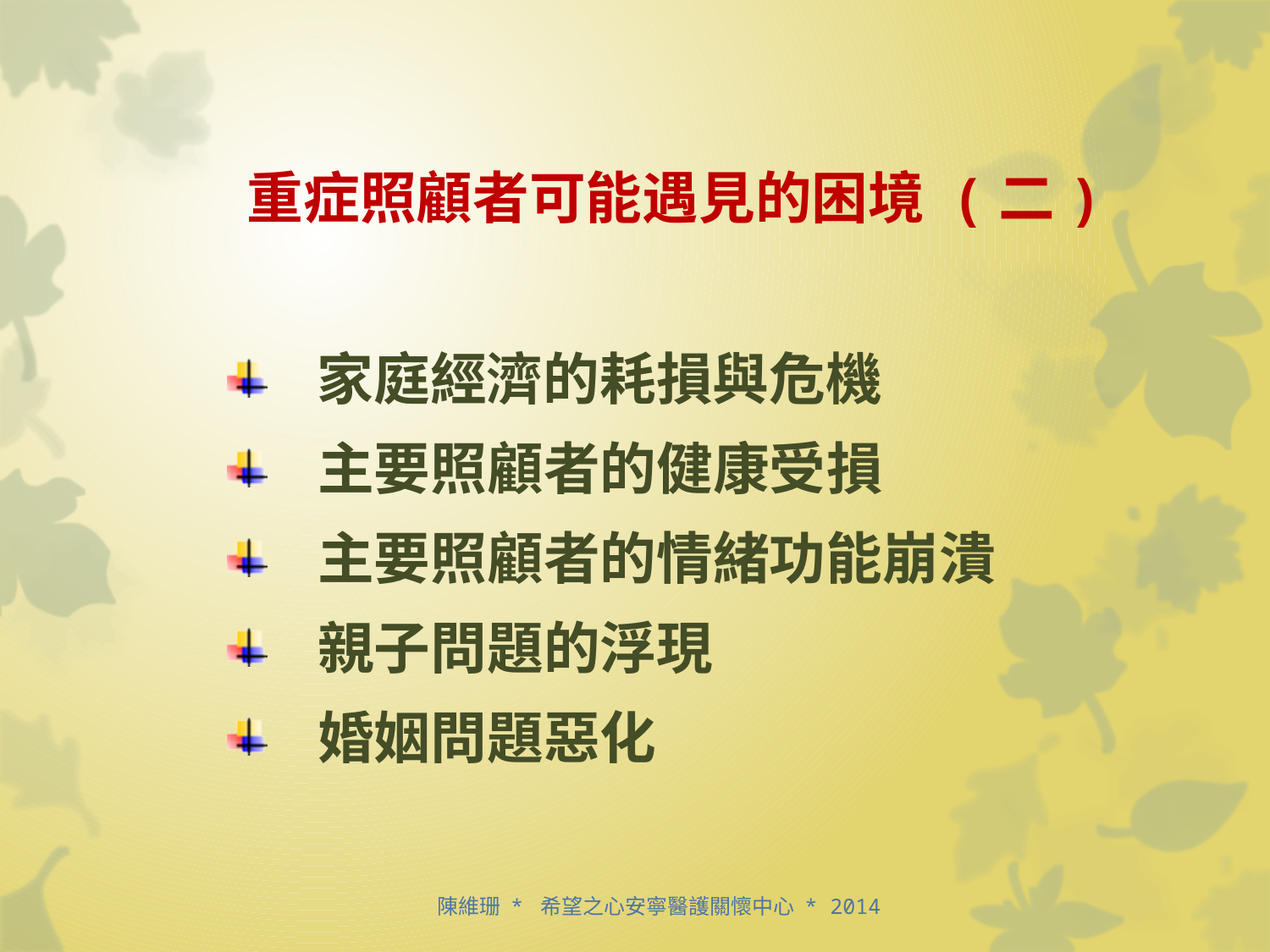

# 重症照顧者可能遇見的困境 (二)

 家庭經濟的耗損與危機
 主要照顧者的健康受損
 主要照顧者的情緒功能崩潰
 親子問題的浮現
 婚姻問題惡化

　　　　　　　  陳維珊 * 希望之心安寧醫護關懷中心 * 2014